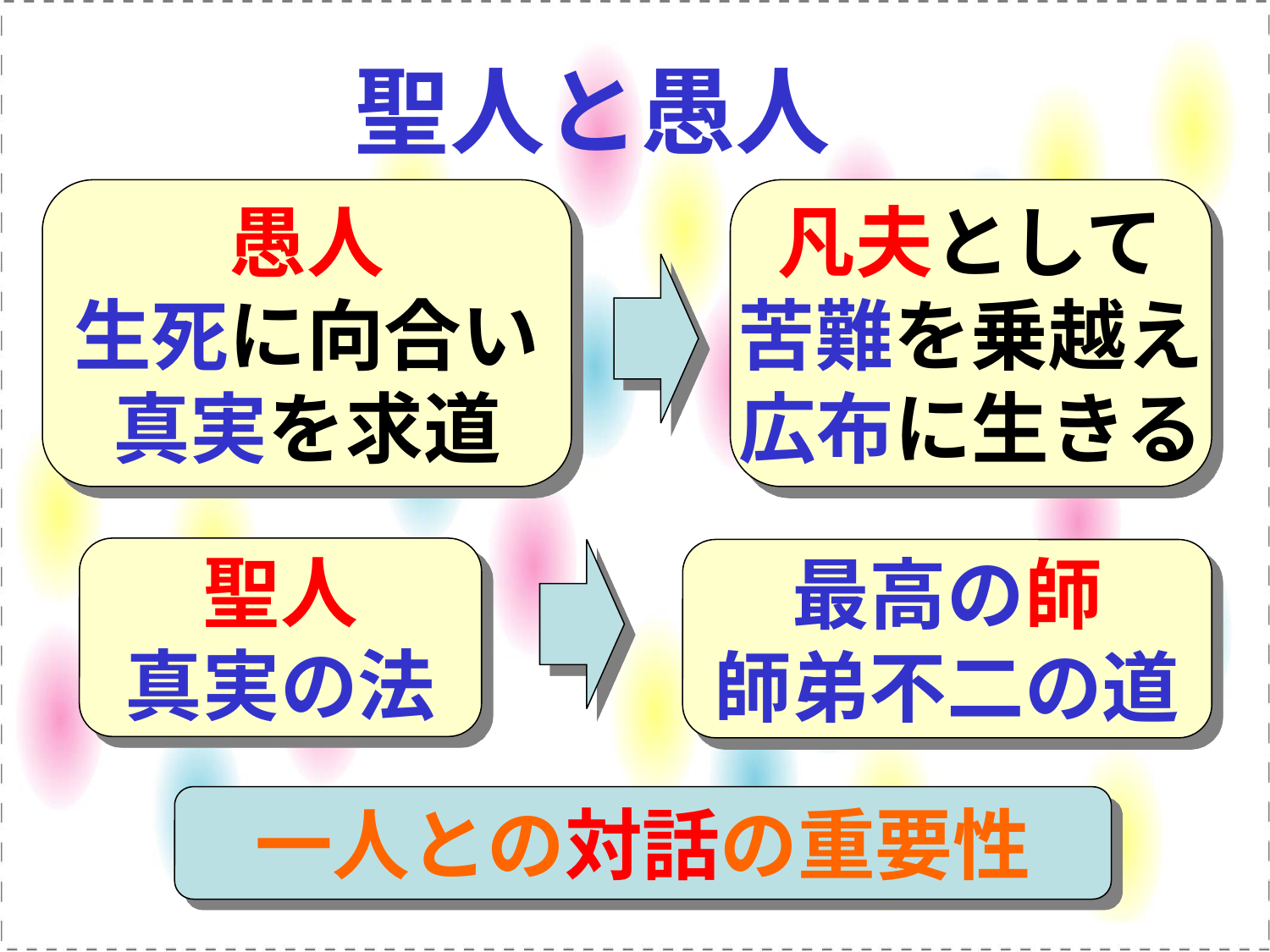

# 聖人と愚人
愚人
生死に向合い
真実を求道
凡夫として
苦難を乗越え
広布に生きる

聖人
真実の法

最高の師
師弟不二の道
一人との対話の重要性